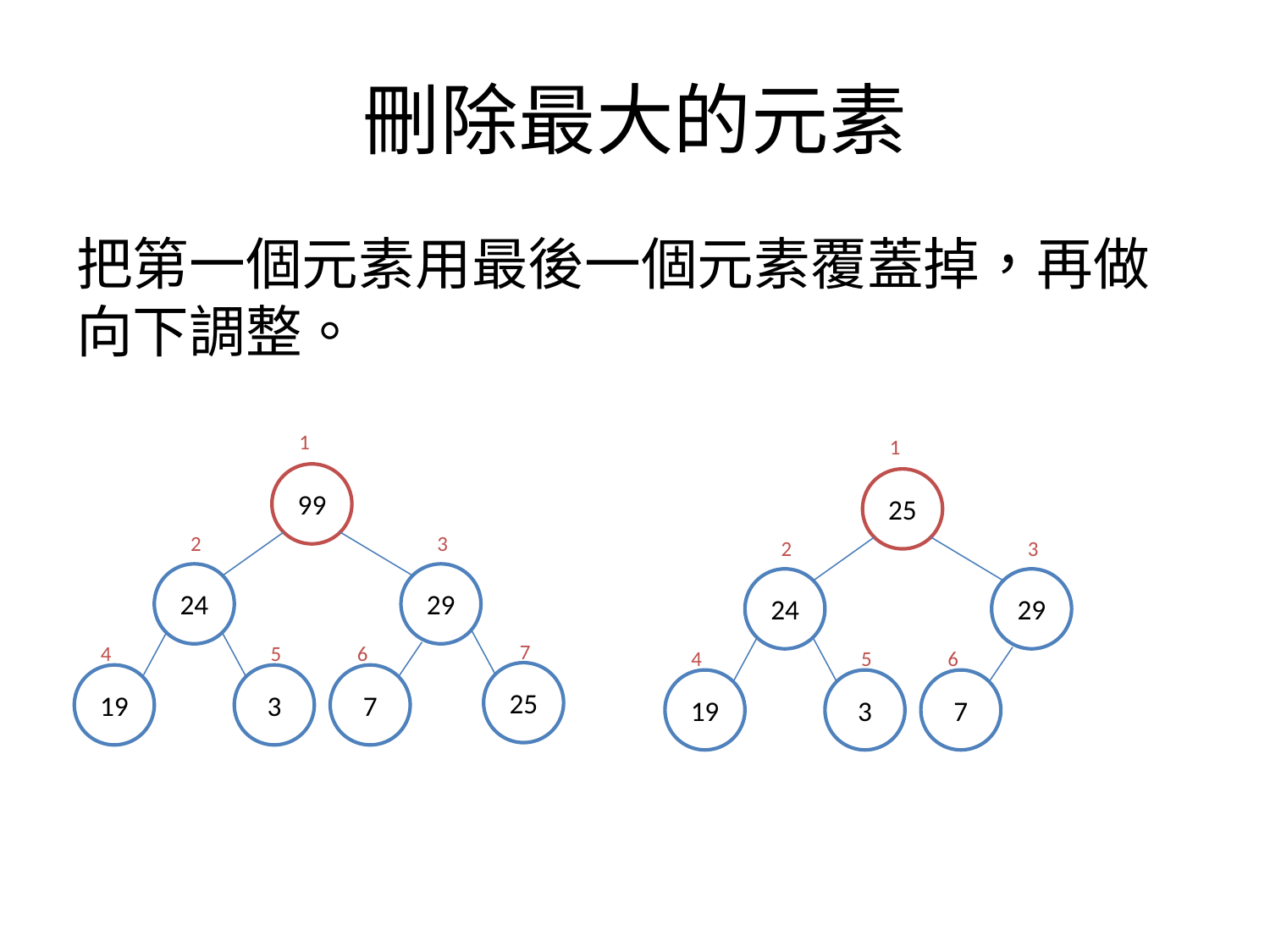

# 刪除最大的元素
把第一個元素用最後一個元素覆蓋掉，再做向下調整。
1
99
24
29
19
3
7
2
3
4
5
6
7
25
1
25
24
29
19
3
7
2
3
4
5
6